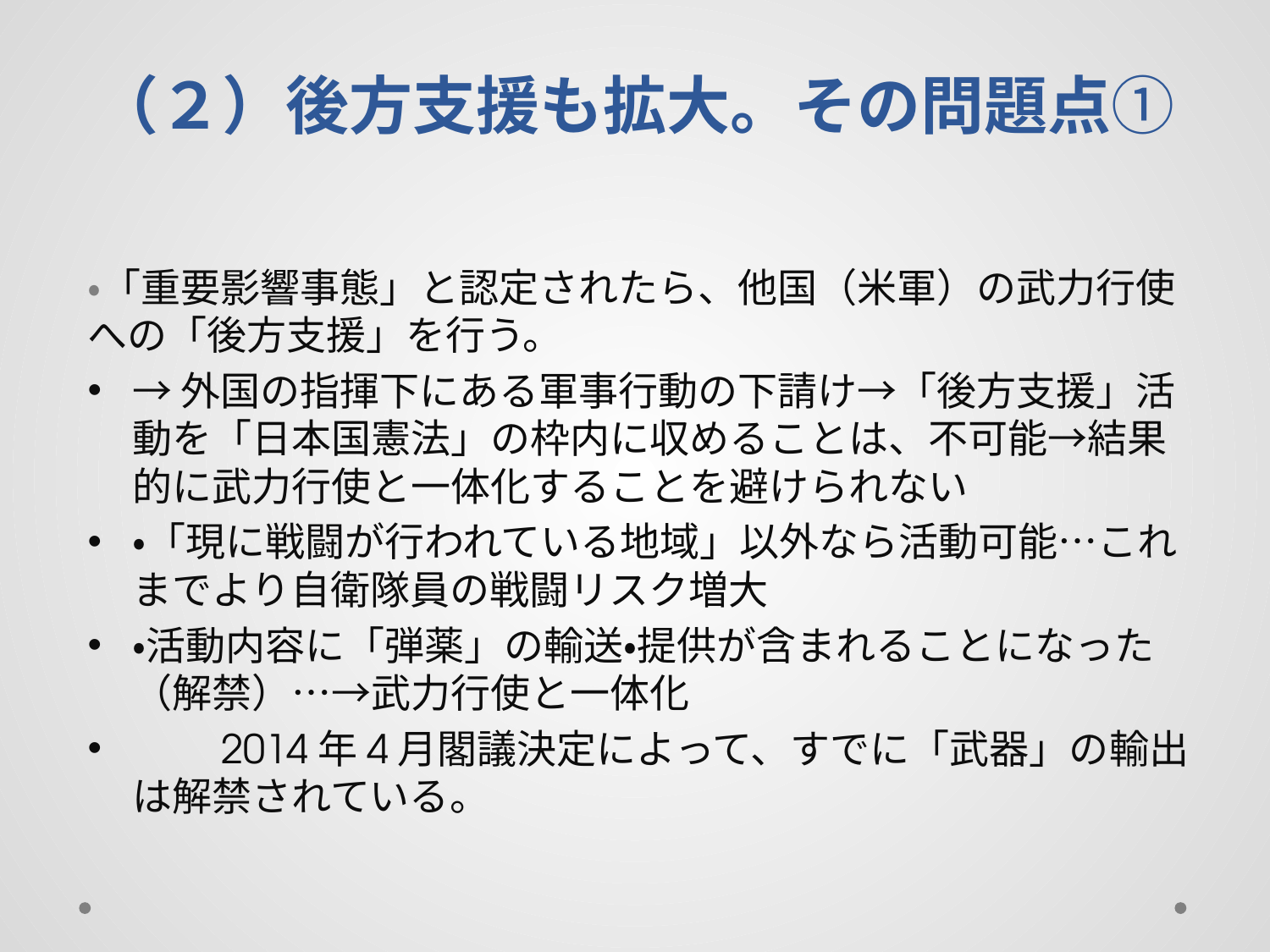

# （２）後方支援も拡大。その問題点①
・「重要影響事態」と認定されたら、他国（米軍）の武力行使への「後方支援」を行う。
→外国の指揮下にある軍事行動の下請け→「後方支援」活動を「日本国憲法」の枠内に収めることは、不可能→結果的に武力行使と一体化することを避けられない
・「現に戦闘が行われている地域」以外なら活動可能…これまでより自衛隊員の戦闘リスク増大
・活動内容に「弾薬」の輸送・提供が含まれることになった（解禁）…→武力行使と一体化
　　2014年4月閣議決定によって、すでに「武器」の輸出は解禁されている。